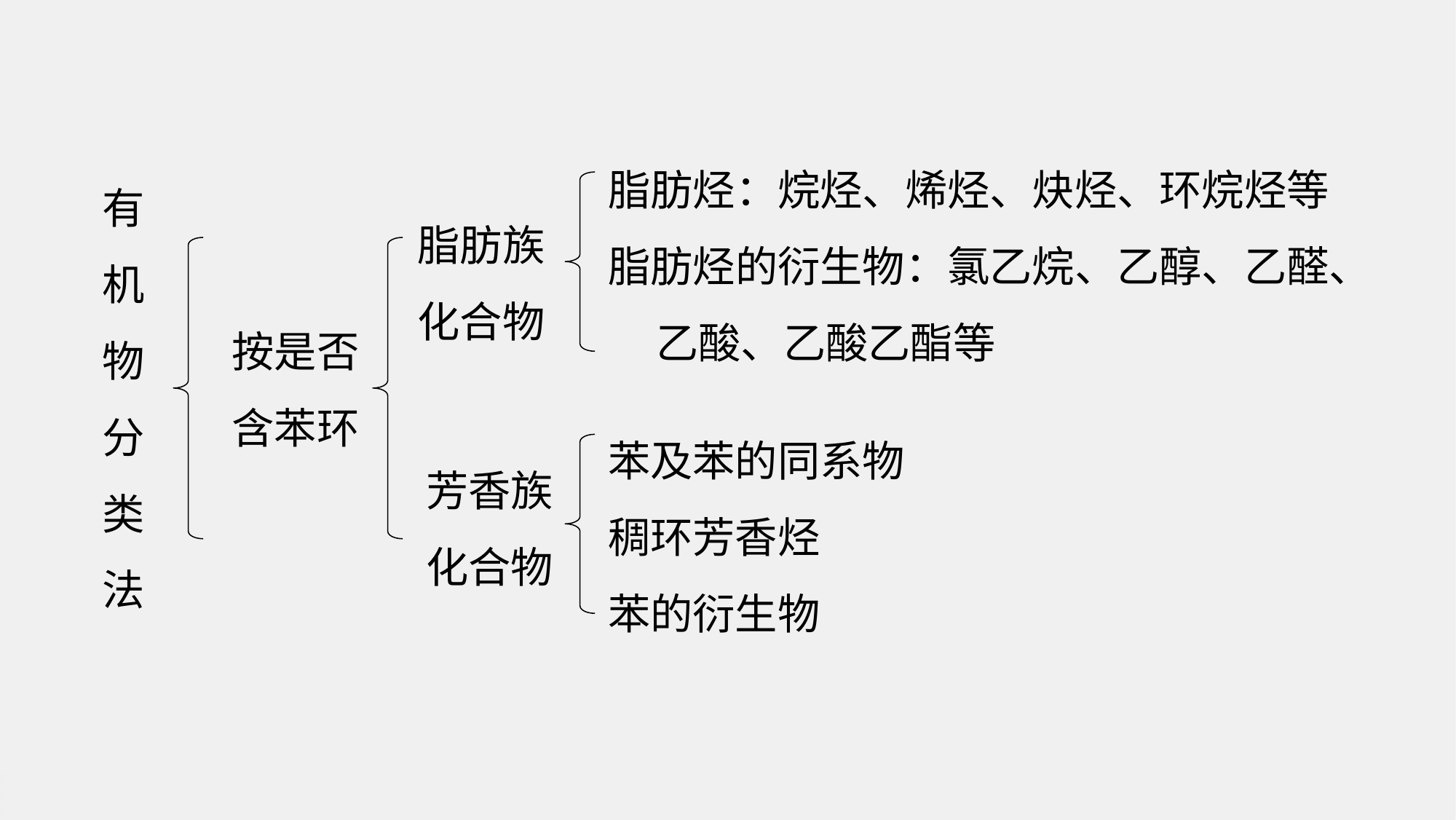

脂肪烃：烷烃、烯烃、炔烃、环烷烃等
脂肪烃的衍生物：氯乙烷、乙醇、乙醛、
    乙酸、乙酸乙酯等
有机物分类法

脂肪族
化合物

按是否
含苯环
苯及苯的同系物
稠环芳香烃
苯的衍生物
芳香族
化合物